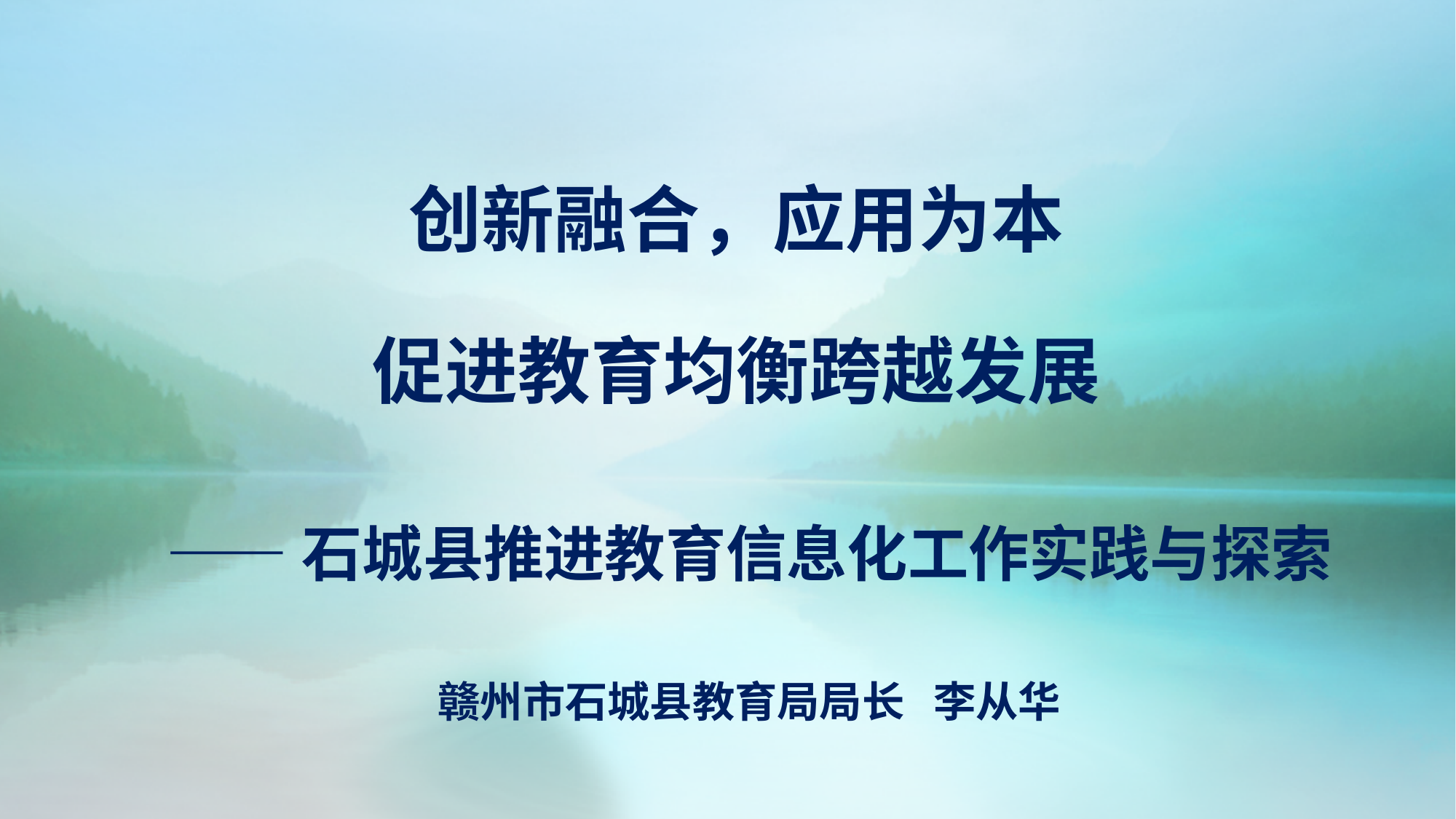

# 创新融合，应用为本 促进教育均衡跨越发展
——石城县推进教育信息化工作实践与探索

赣州市石城县教育局局长   李从华